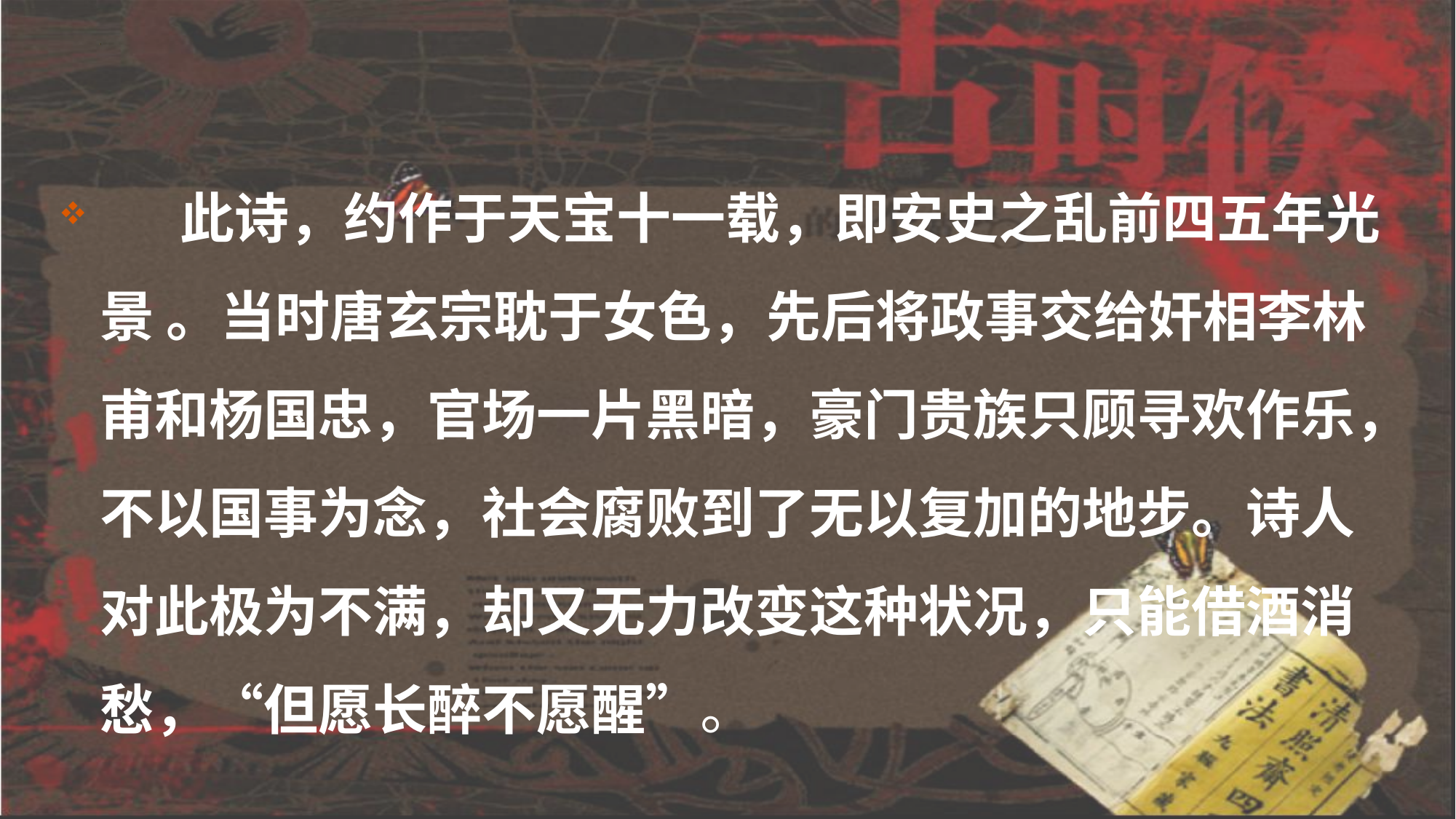

此诗，约作于天宝十一载，即安史之乱前四五年光景 。当时唐玄宗耽于女色，先后将政事交给奸相李林甫和杨国忠，官场一片黑暗，豪门贵族只顾寻欢作乐，不以国事为念，社会腐败到了无以复加的地步。诗人对此极为不满，却又无力改变这种状况，只能借酒消愁，“但愿长醉不愿醒”。